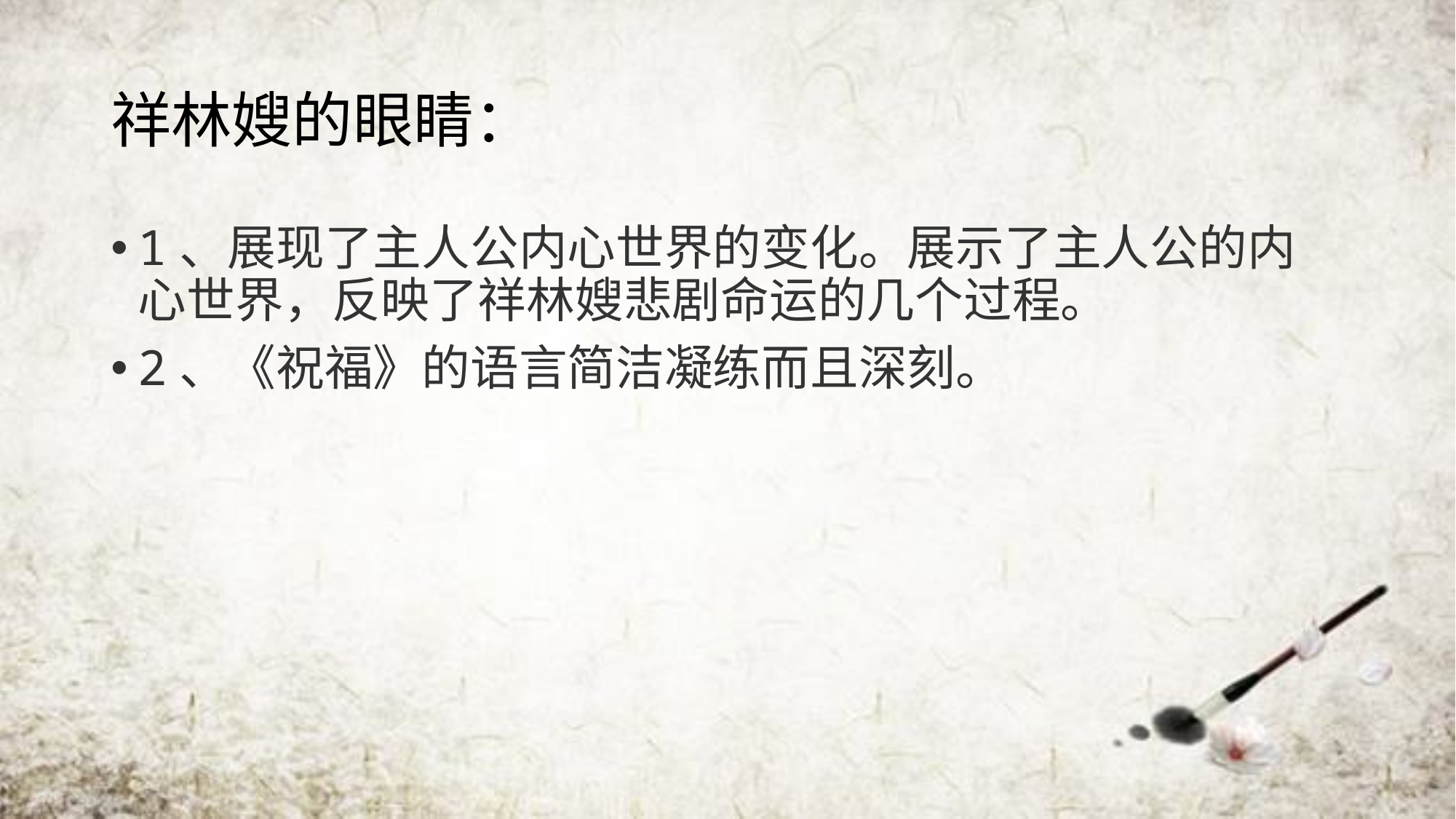

# 祥林嫂的眼睛：
1、展现了主人公内心世界的变化。展示了主人公的内心世界，反映了祥林嫂悲剧命运的几个过程。
2、《祝福》的语言简洁凝练而且深刻。